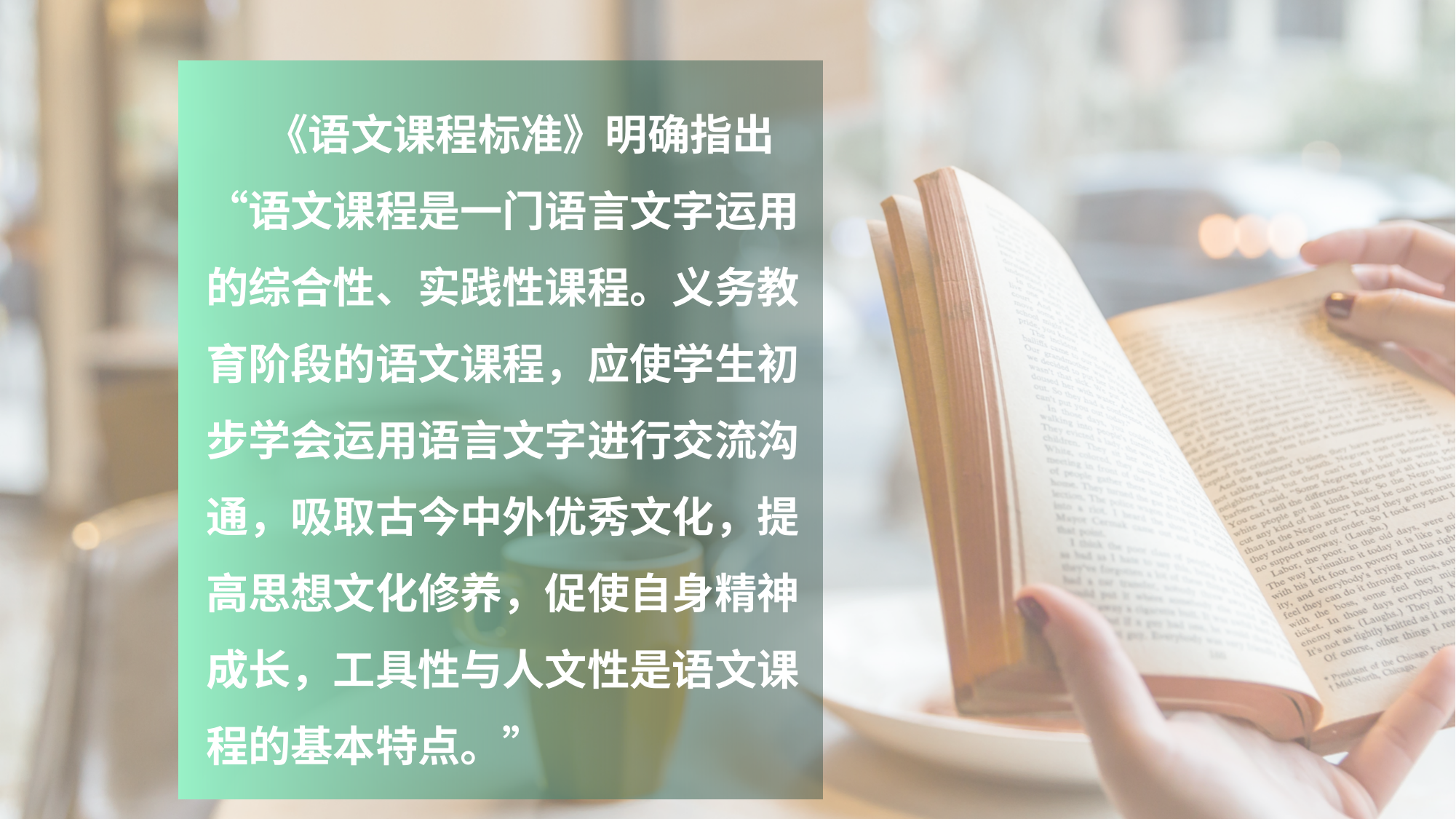

《语文课程标准》明确指出“语文课程是一门语言文字运用的综合性、实践性课程。义务教育阶段的语文课程，应使学生初步学会运用语言文字进行交流沟通，吸取古今中外优秀文化，提高思想文化修养，促使自身精神成长，工具性与人文性是语文课程的基本特点。”